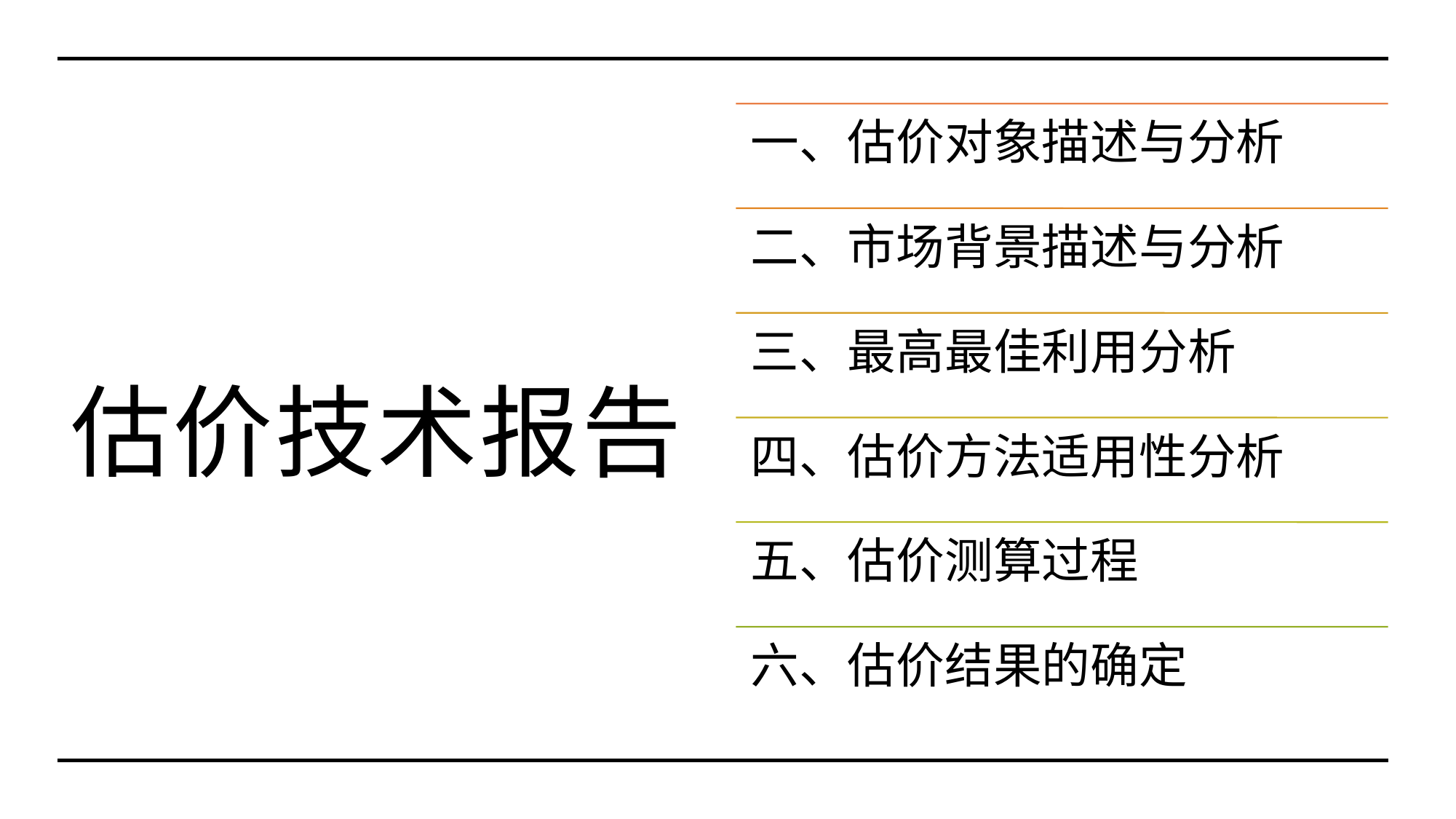

一、估价对象描述与分析
二、市场背景描述与分析
三、最高最佳利用分析
四、估价方法适用性分析
五、估价测算过程
六、估价结果的确定
# 估价技术报告